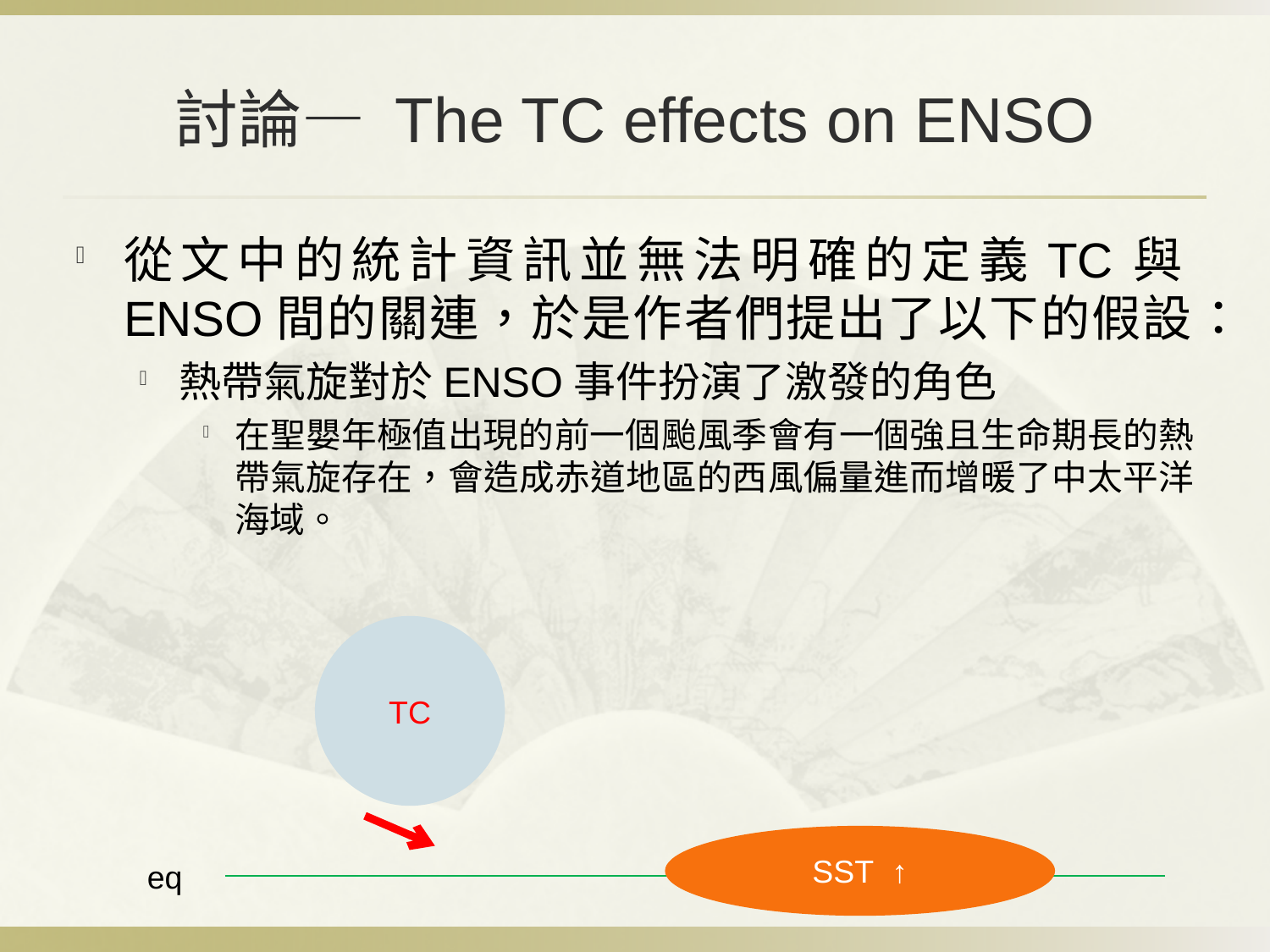

# 討論— The TC effects on ENSO
從文中的統計資訊並無法明確的定義TC與ENSO間的關連，於是作者們提出了以下的假設：
熱帶氣旋對於ENSO事件扮演了激發的角色
在聖嬰年極值出現的前一個颱風季會有一個強且生命期長的熱帶氣旋存在，會造成赤道地區的西風偏量進而增暖了中太平洋海域。
TC
SST  ↑
eq